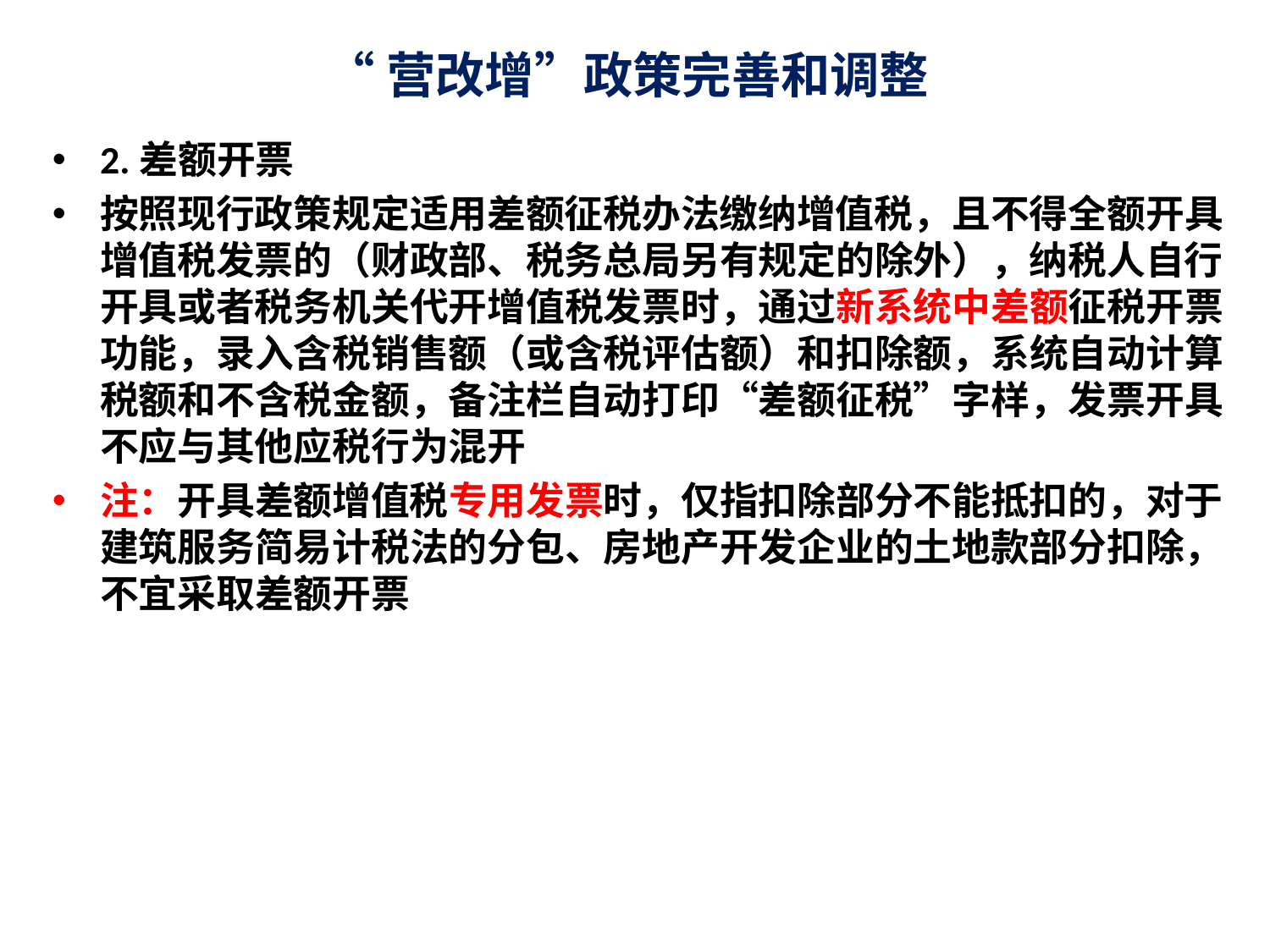

# “营改增”政策完善和调整
2.差额开票
按照现行政策规定适用差额征税办法缴纳增值税，且不得全额开具增值税发票的（财政部、税务总局另有规定的除外），纳税人自行开具或者税务机关代开增值税发票时，通过新系统中差额征税开票功能，录入含税销售额（或含税评估额）和扣除额，系统自动计算税额和不含税金额，备注栏自动打印“差额征税”字样，发票开具不应与其他应税行为混开
注：开具差额增值税专用发票时，仅指扣除部分不能抵扣的，对于建筑服务简易计税法的分包、房地产开发企业的土地款部分扣除，不宜采取差额开票